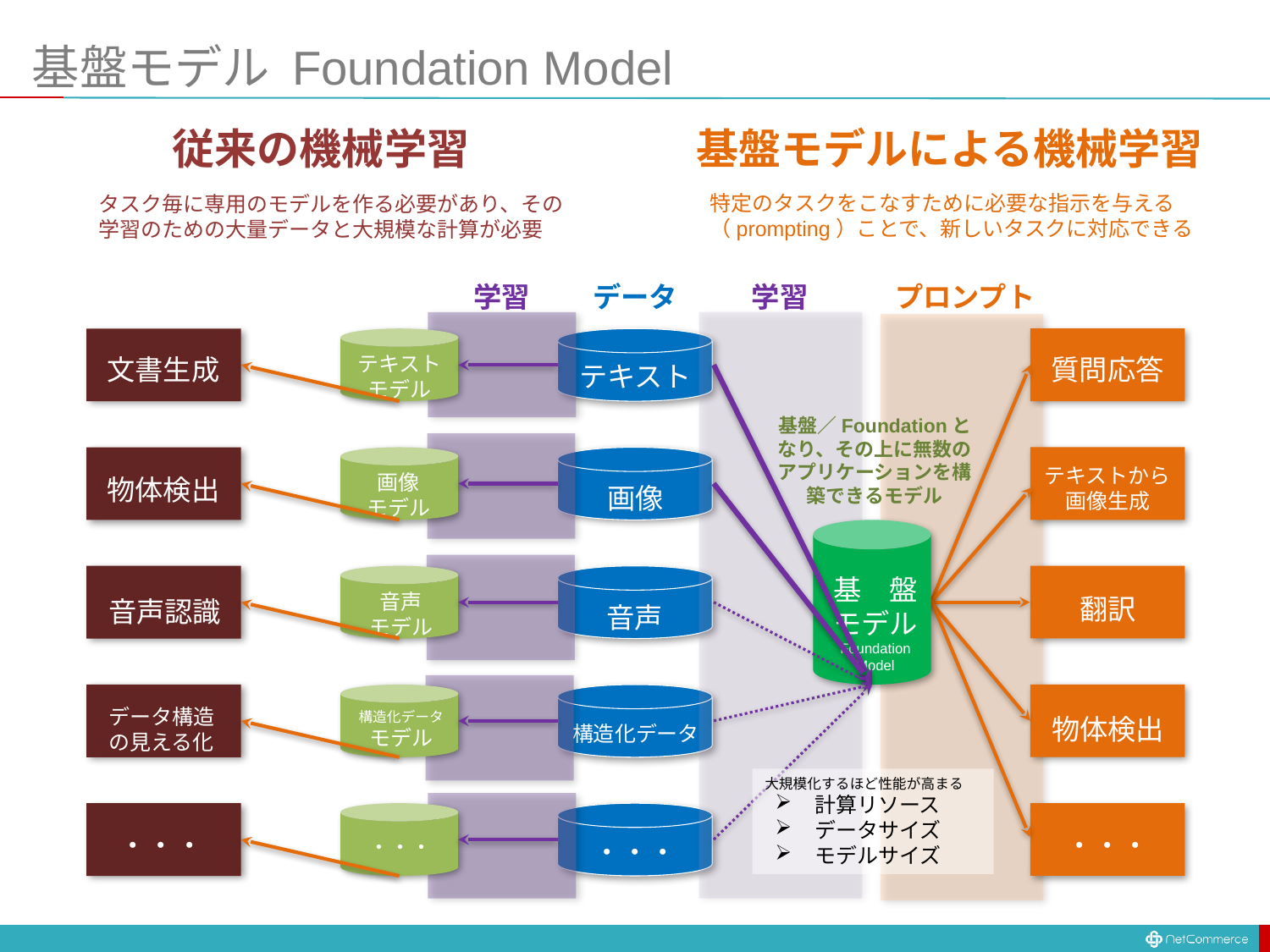

# 基盤モデル Foundation Model
基盤モデルによる機械学習
特定のタスクをこなすために必要な指示を与える（prompting）ことで、新しいタスクに対応できる
従来の機械学習
タスク毎に専用のモデルを作る必要があり、その学習のための大量データと大規模な計算が必要
データ
学習

テキスト
モデル
文書生成

画像
モデル
物体検出

音声
モデル
音声認識

データ構造
の見える化
構造化データ
モデル

・・・
・・・
プロンプト

質問応答

テキストから
画像生成

翻訳

物体検出

・・・
学習

基盤／Foundationとなり、その上に無数のアプリケーションを構築できるモデル

基　盤
モデル
Foundation
Model
大規模化するほど性能が高まる
計算リソース
データサイズ
モデルサイズ

テキスト

画像

音声

構造化データ

・・・